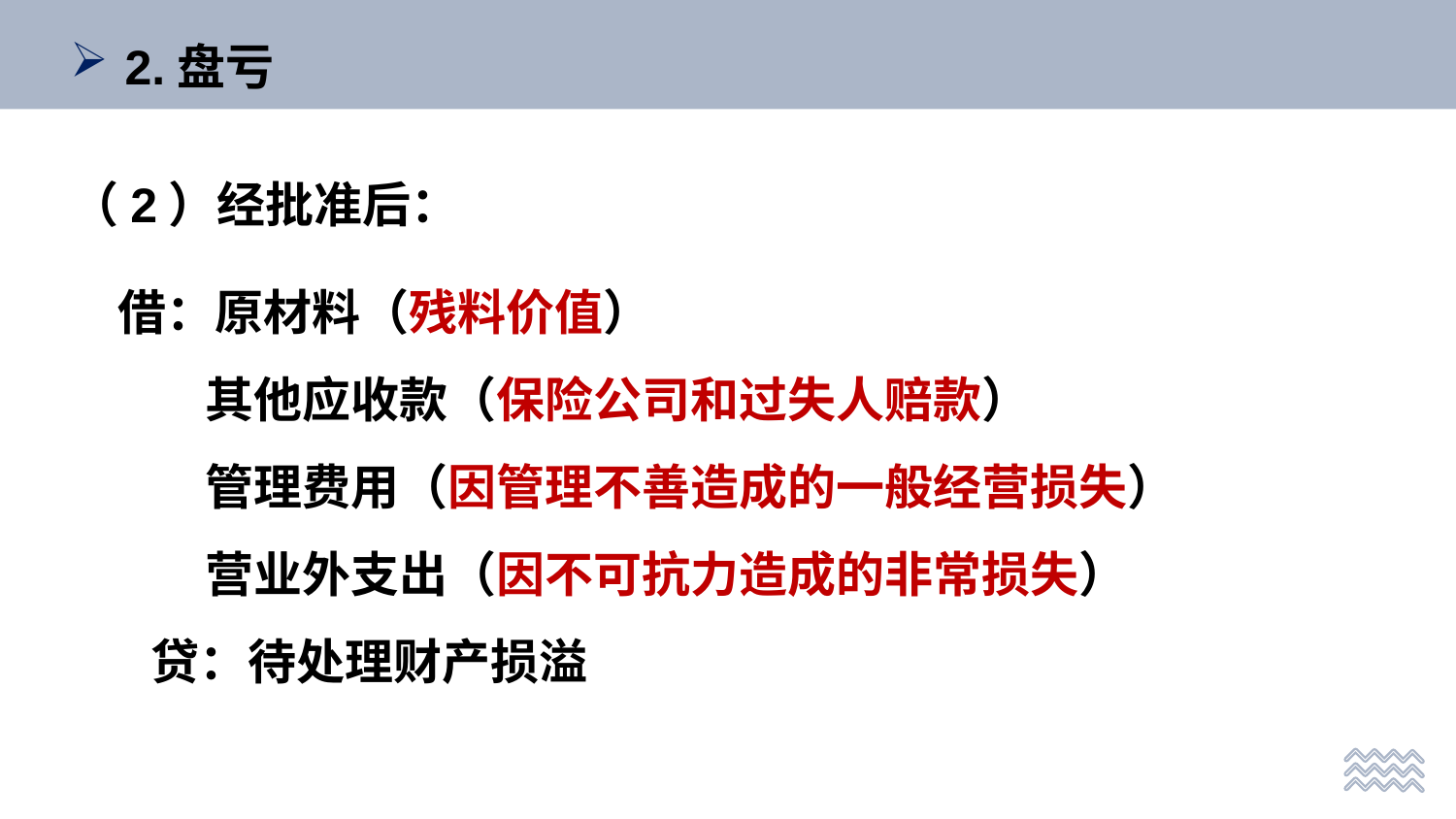

2.盘亏
（2）经批准后：
借：原材料（残料价值）
       其他应收款（保险公司和过失人赔款）
       管理费用（因管理不善造成的一般经营损失）
       营业外支出（因不可抗力造成的非常损失）
  贷：待处理财产损溢